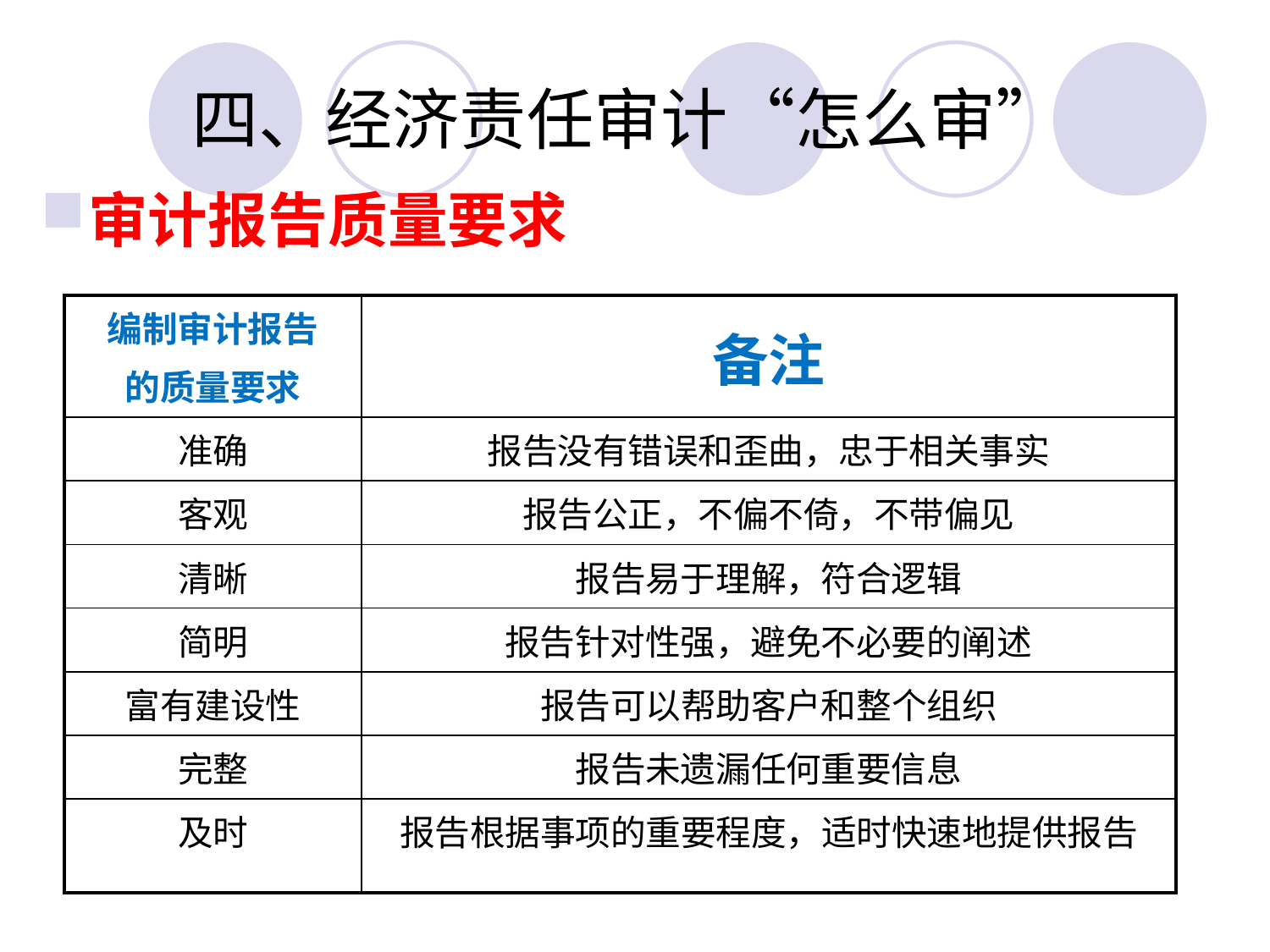

# 四、经济责任审计“怎么审”
审计报告质量要求

| 编制审计报告 的质量要求 | 备注 |
| --- | --- |
| 准确 | 报告没有错误和歪曲，忠于相关事实 |
| 客观 | 报告公正，不偏不倚，不带偏见 |
| 清晰 | 报告易于理解，符合逻辑 |
| 简明 | 报告针对性强，避免不必要的阐述 |
| 富有建设性 | 报告可以帮助客户和整个组织 |
| 完整 | 报告未遗漏任何重要信息 |
| 及时 | 报告根据事项的重要程度，适时快速地提供报告 |